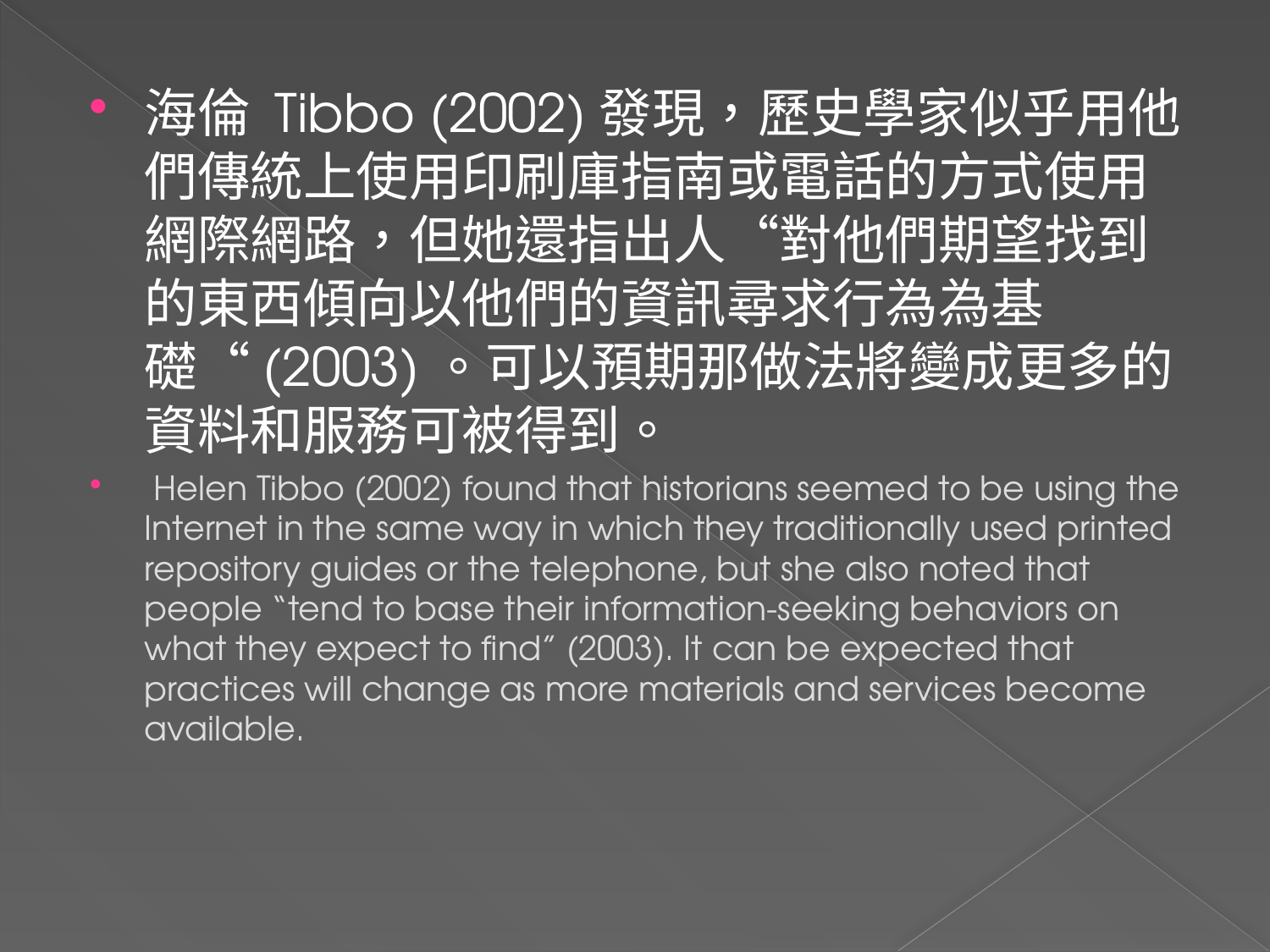

海倫 Tibbo (2002)發現，歷史學家似乎用他們傳統上使用印刷庫指南或電話的方式使用網際網路，但她還指出人“對他們期望找到的東西傾向以他們的資訊尋求行為為基礎“(2003)。可以預期那做法將變成更多的資料和服務可被得到。
 Helen Tibbo (2002) found that historians seemed to be using the Internet in the same way in which they traditionally used printed repository guides or the telephone, but she also noted that people “tend to base their information-seeking behaviors on what they expect to find” (2003). It can be expected that practices will change as more materials and services become available.